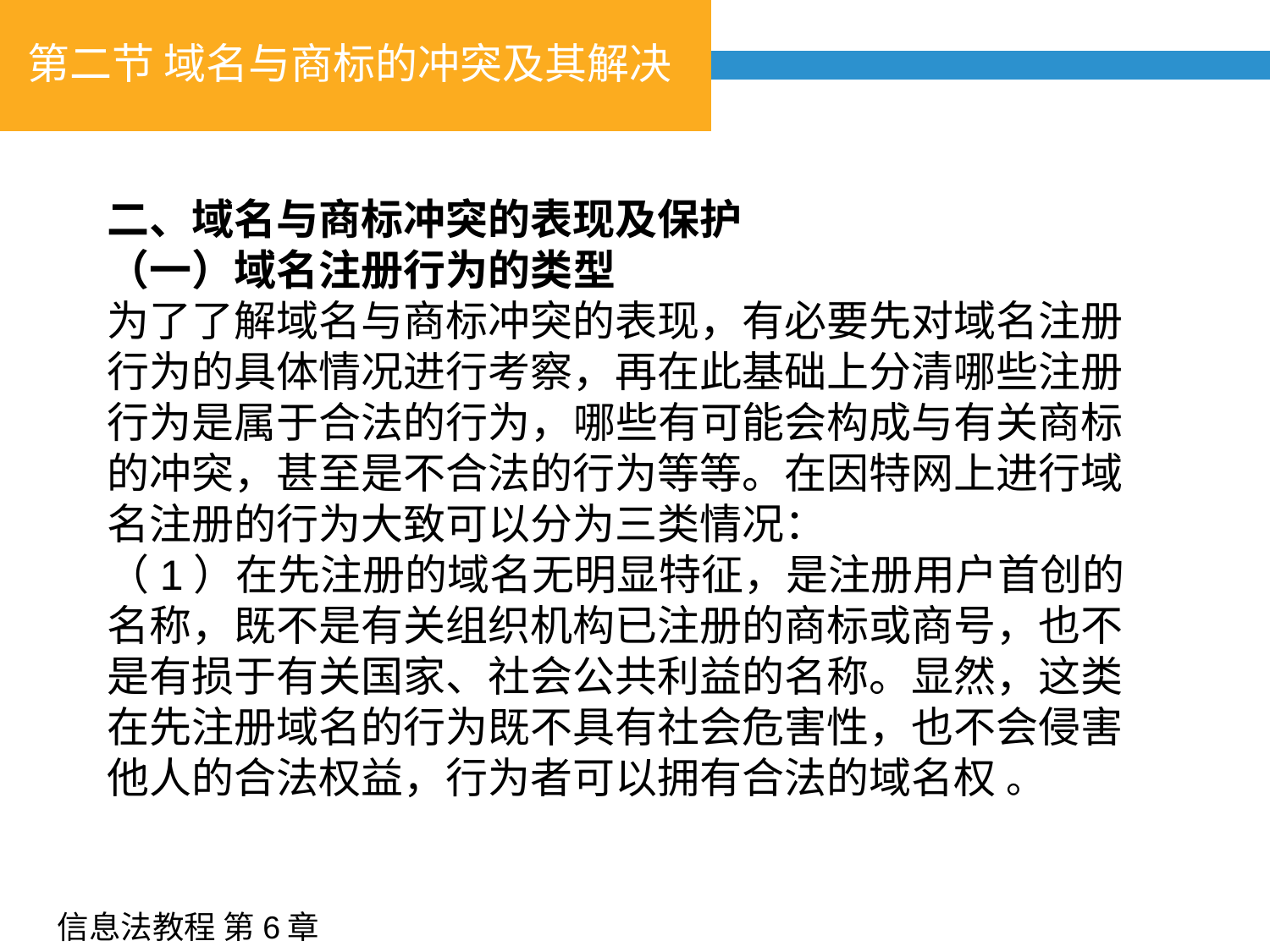

# 第二节 域名与商标的冲突及其解决
二、域名与商标冲突的表现及保护
（一）域名注册行为的类型
为了了解域名与商标冲突的表现，有必要先对域名注册行为的具体情况进行考察，再在此基础上分清哪些注册行为是属于合法的行为，哪些有可能会构成与有关商标的冲突，甚至是不合法的行为等等。在因特网上进行域名注册的行为大致可以分为三类情况：
（1）在先注册的域名无明显特征，是注册用户首创的名称，既不是有关组织机构已注册的商标或商号，也不是有损于有关国家、社会公共利益的名称。显然，这类在先注册域名的行为既不具有社会危害性，也不会侵害他人的合法权益，行为者可以拥有合法的域名权 。
信息法教程 第6章